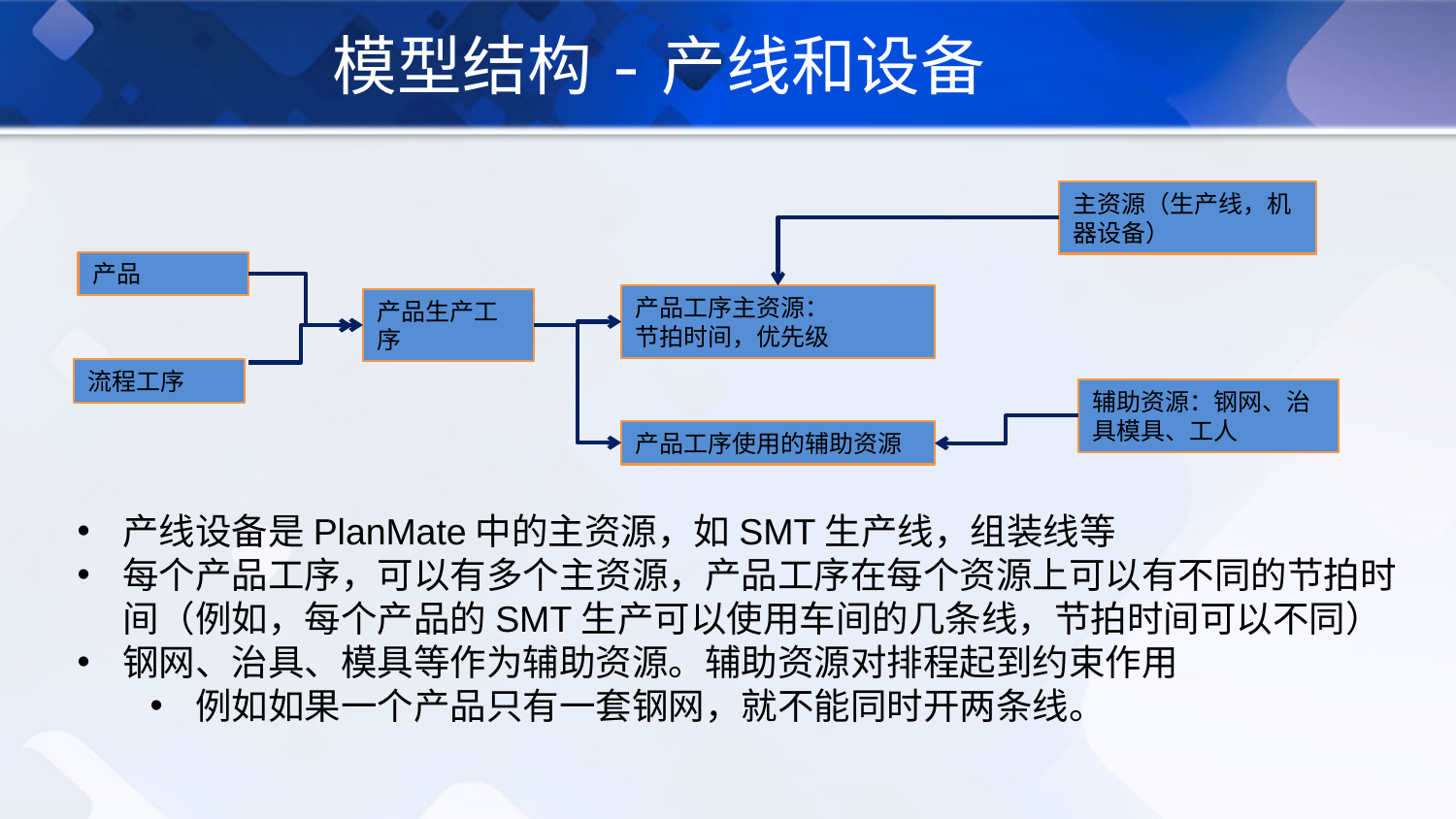

模型结构-产线和设备
主资源（生产线，机器设备）
产品
产品工序主资源：
节拍时间，优先级
产品生产工序
流程工序
辅助资源：钢网、治具模具、工人
产品工序使用的辅助资源
产线设备是PlanMate中的主资源，如SMT生产线，组装线等
每个产品工序，可以有多个主资源，产品工序在每个资源上可以有不同的节拍时间（例如，每个产品的SMT生产可以使用车间的几条线，节拍时间可以不同）
钢网、治具、模具等作为辅助资源。辅助资源对排程起到约束作用
例如如果一个产品只有一套钢网，就不能同时开两条线。